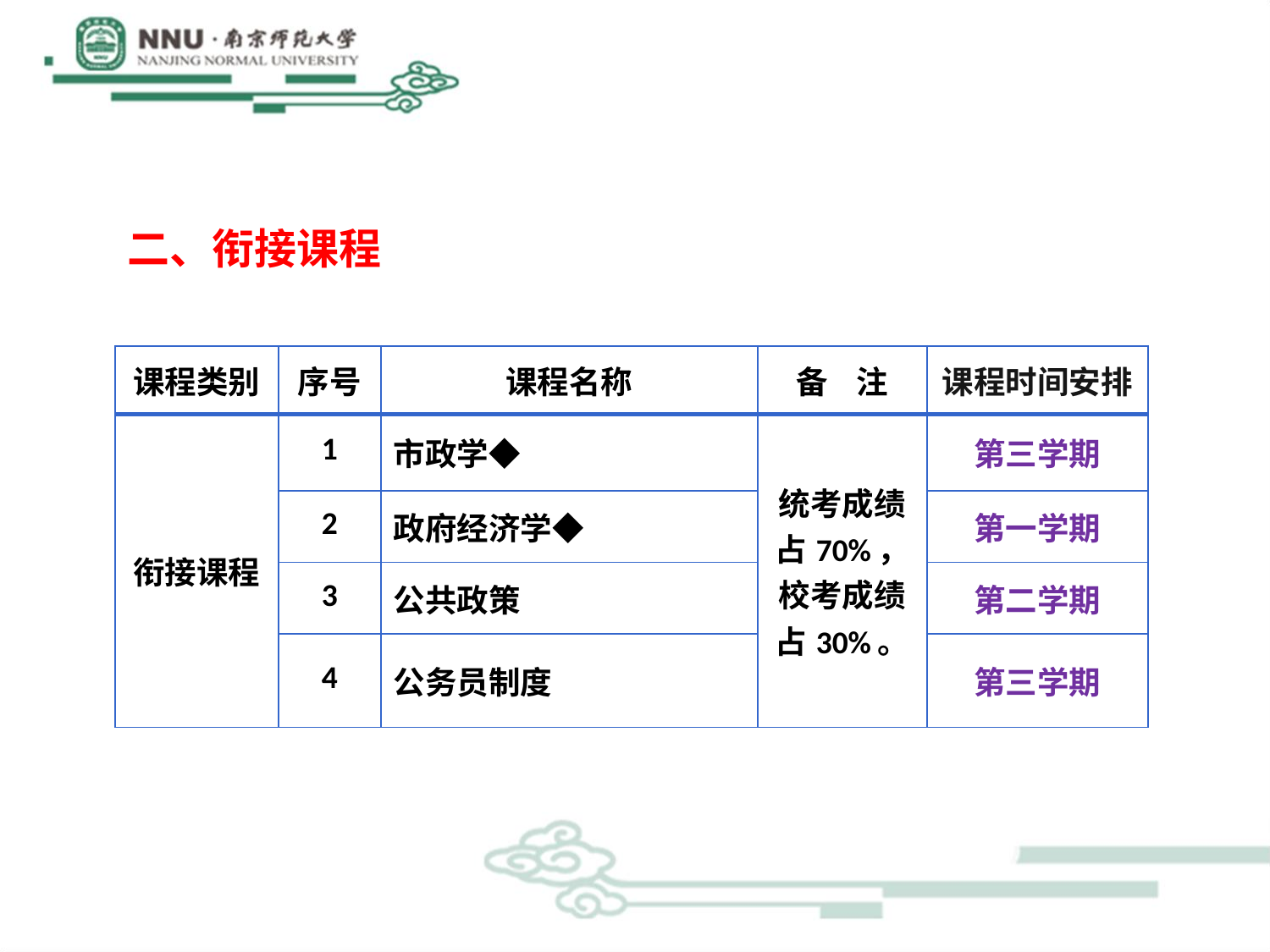

二、衔接课程
| 课程类别 | 序号 | 课程名称 | 备 注 | 课程时间安排 |
| --- | --- | --- | --- | --- |
| 衔接课程 | 1 | 市政学◆ | 统考成绩占70%，校考成绩占30%。 | 第三学期 |
|  | 2 | 政府经济学◆ |  | 第一学期 |
|  | 3 | 公共政策 |  | 第二学期 |
|  | 4 | 公务员制度 |  | 第三学期 |